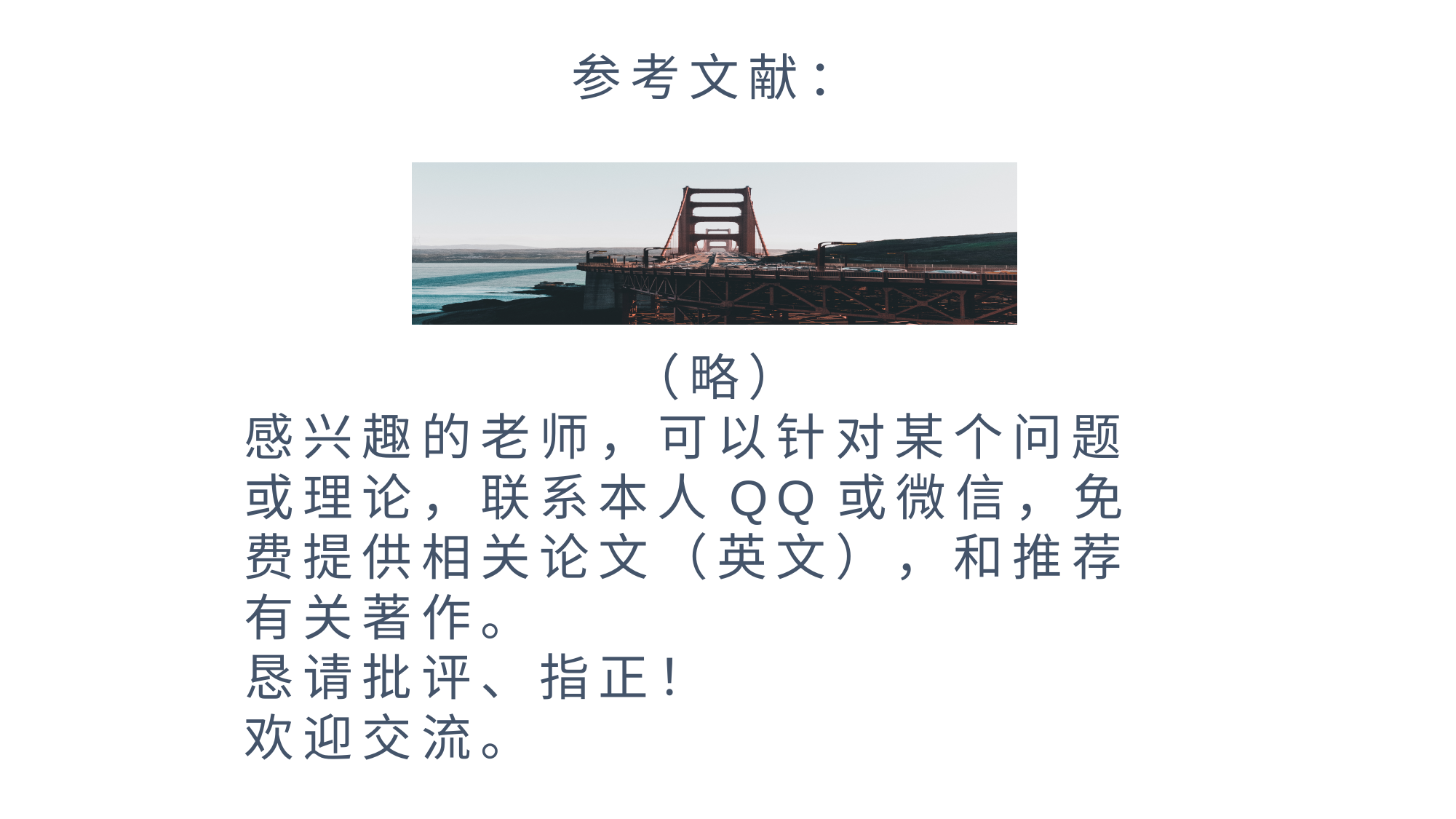

参考文献：

（略）
感兴趣的老师，可以针对某个问题或理论，联系本人QQ或微信，免费提供相关论文（英文），和推荐有关著作。
恳请批评、指正！
欢迎交流。